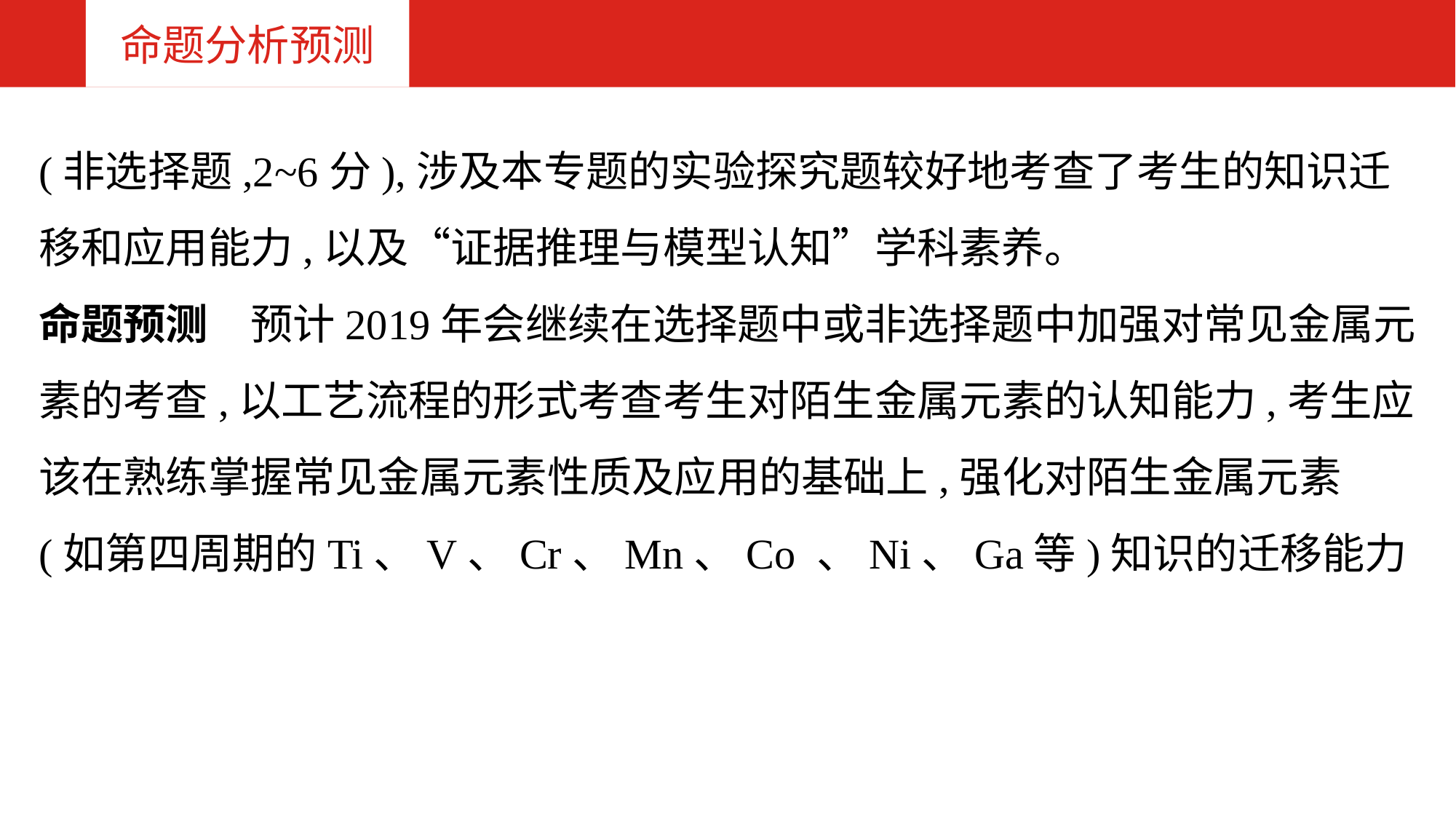

命题分析预测
(非选择题,2~6分),涉及本专题的实验探究题较好地考查了考生的知识迁移和应用能力,以及“证据推理与模型认知”学科素养。
命题预测　预计2019年会继续在选择题中或非选择题中加强对常见金属元素的考查,以工艺流程的形式考查考生对陌生金属元素的认知能力,考生应该在熟练掌握常见金属元素性质及应用的基础上,强化对陌生金属元素(如第四周期的Ti、V、Cr、Mn、Co 、Ni、Ga等)知识的迁移能力